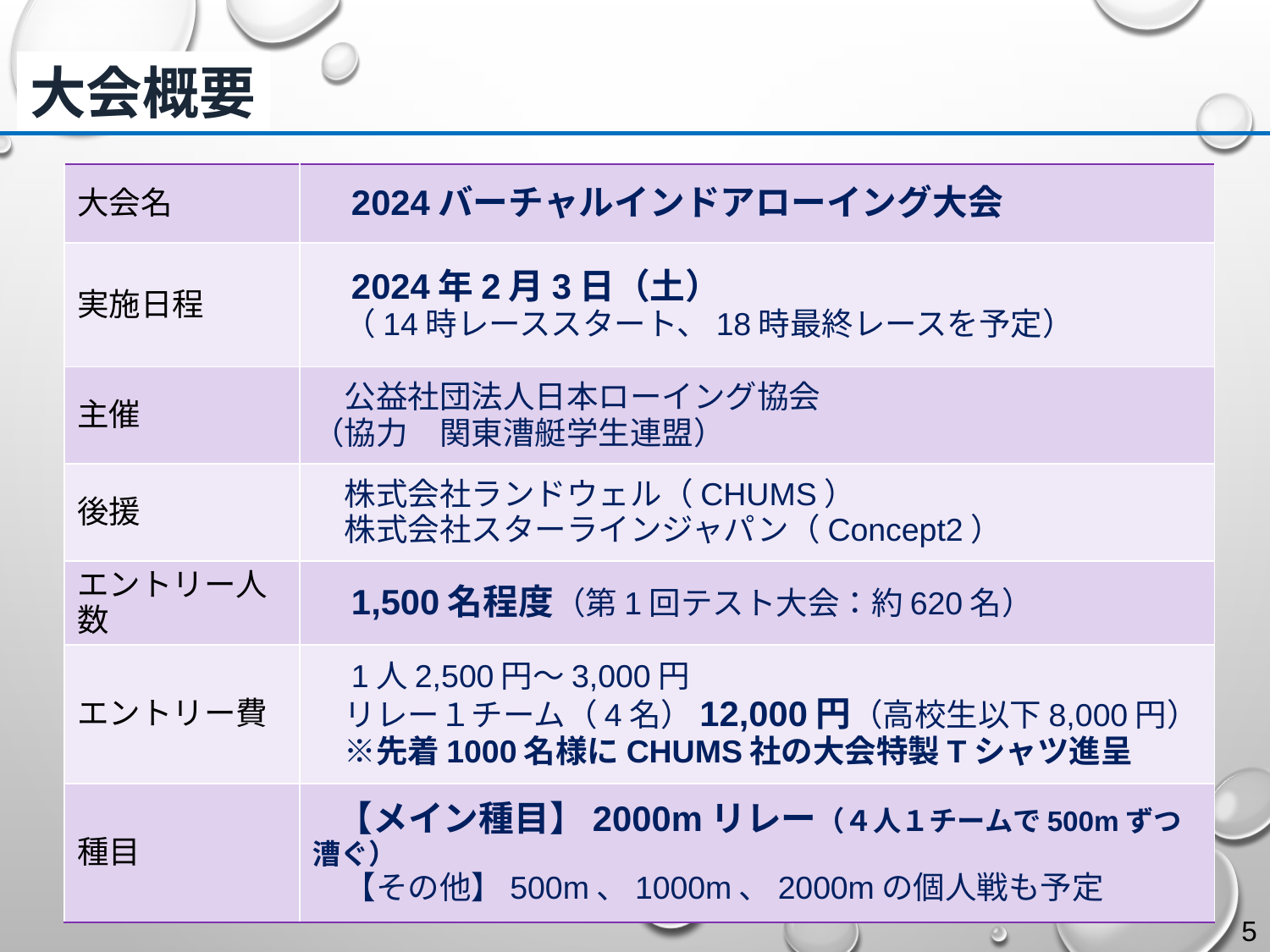

大会概要
| 大会名 | 2024バーチャルインドアローイング大会 |
| --- | --- |
| 実施日程 | 2024年2月3日（土） 　（14時レーススタート、18時最終レースを予定） |
| 主催 | 公益社団法人日本ローイング協会 （協力　関東漕艇学生連盟） |
| 後援 | 株式会社ランドウェル（CHUMS） 　株式会社スターラインジャパン（Concept2） |
| エントリー人数 | 1,500名程度（第1回テスト大会：約620名） |
| エントリー費 | 1人2,500円～3,000円 　リレー１チーム（4名）12,000円（高校生以下8,000円） 　※先着1000名様にCHUMS社の大会特製Tシャツ進呈 |
| 種目 | 【メイン種目】2000mリレー（４人１チームで500mずつ漕ぐ） 　【その他】500m、1000m、2000mの個人戦も予定 |
5